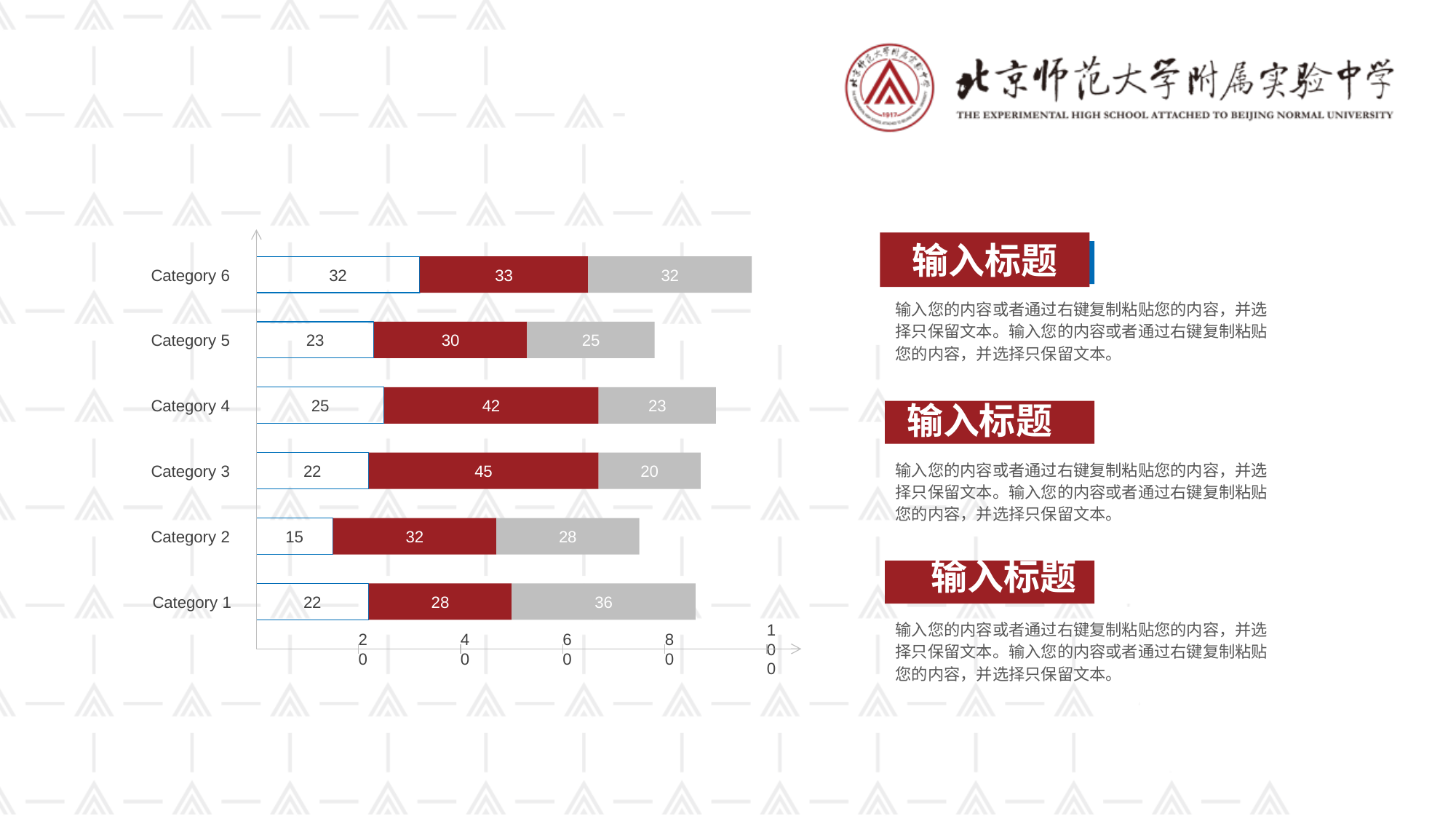

32
33
32
Category 6
23
30
25
Category 5
25
42
23
Category 4
22
45
20
Category 3
15
32
28
Category 2
22
28
36
Category 1
20
40
60
80
100
输入标题

输入您的内容或者通过右键复制粘贴您的内容，并选择只保留文本。输入您的内容或者通过右键复制粘贴您的内容，并选择只保留文本。
输入标题

输入您的内容或者通过右键复制粘贴您的内容，并选择只保留文本。输入您的内容或者通过右键复制粘贴您的内容，并选择只保留文本。
输入标题

输入您的内容或者通过右键复制粘贴您的内容，并选择只保留文本。输入您的内容或者通过右键复制粘贴您的内容，并选择只保留文本。